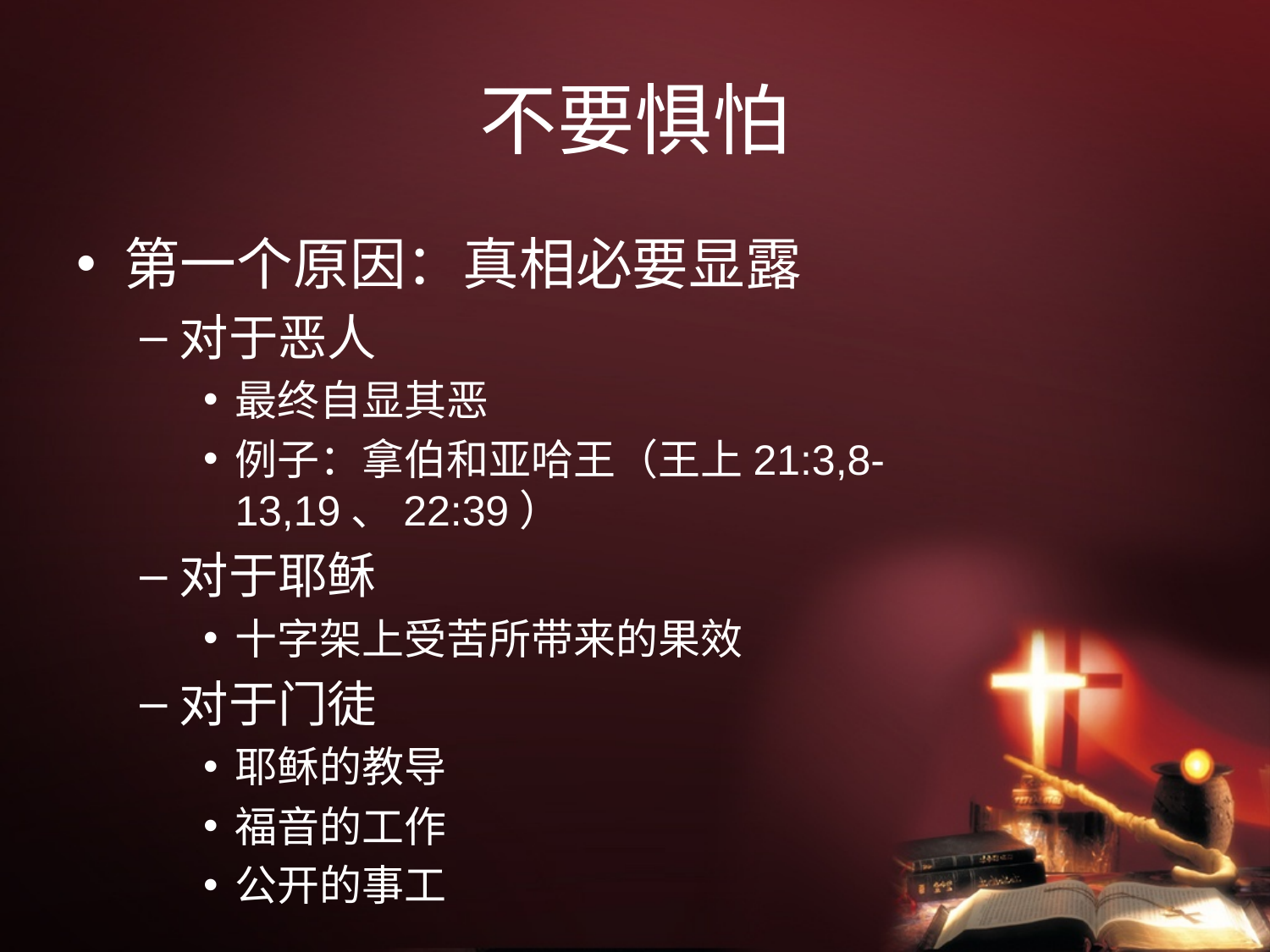

# 不要惧怕
第一个原因：真相必要显露
对于恶人
最终自显其恶
例子：拿伯和亚哈王（王上21:3,8-13,19、22:39）
对于耶稣
十字架上受苦所带来的果效
对于门徒
耶稣的教导
福音的工作
公开的事工